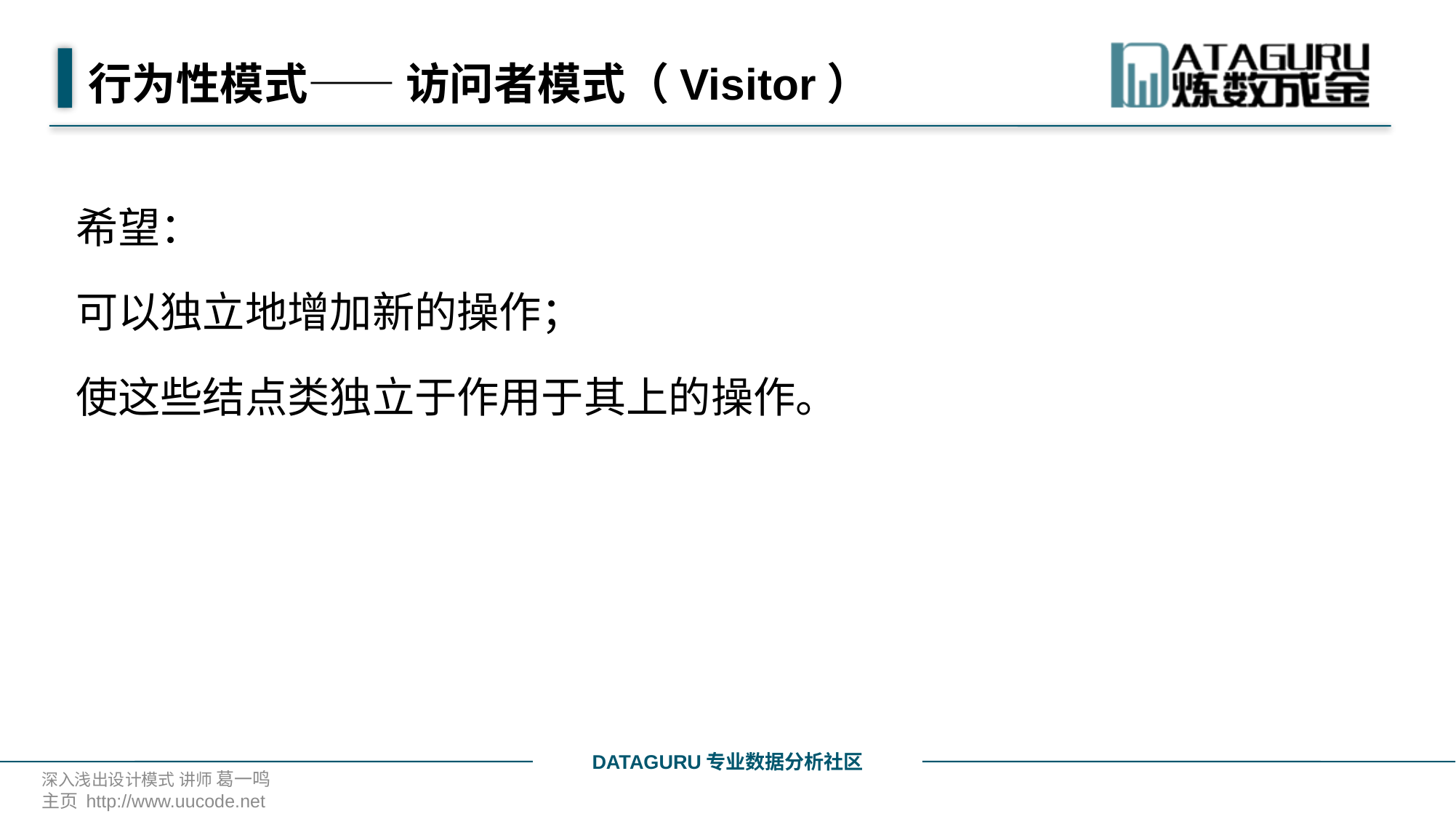

# 行为性模式—— 访问者模式（Visitor）
希望：
可以独立地增加新的操作；
使这些结点类独立于作用于其上的操作。